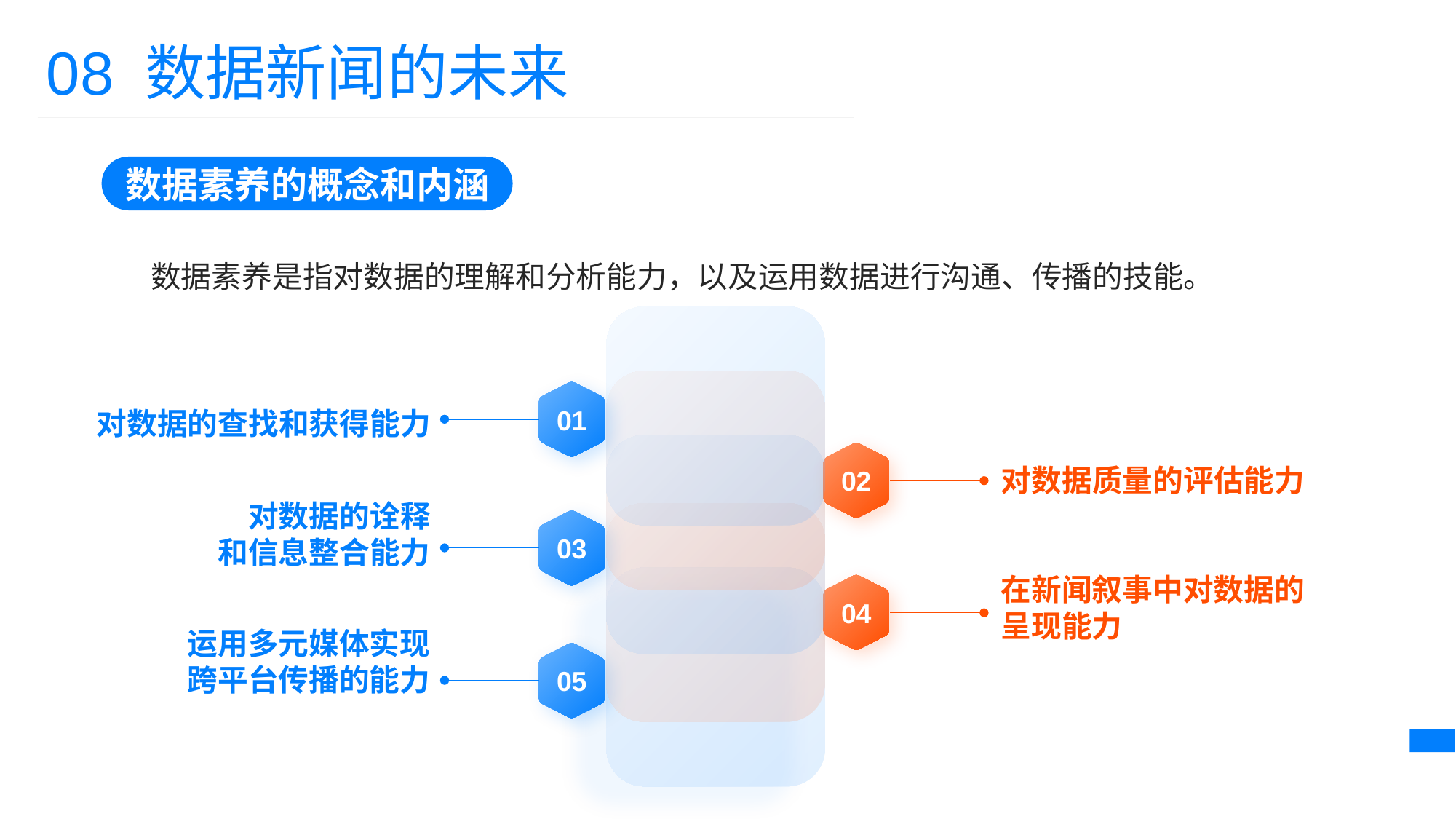

08 数据新闻的未来
数据素养的概念和内涵
数据素养是指对数据的理解和分析能力，以及运用数据进行沟通、传播的技能。

01
对数据的查找和获得能力

对数据质量的评估能力
02

03
对数据的诠释
和信息整合能力

04
在新闻叙事中对数据的呈现能力
05
运用多元媒体实现
跨平台传播的能力